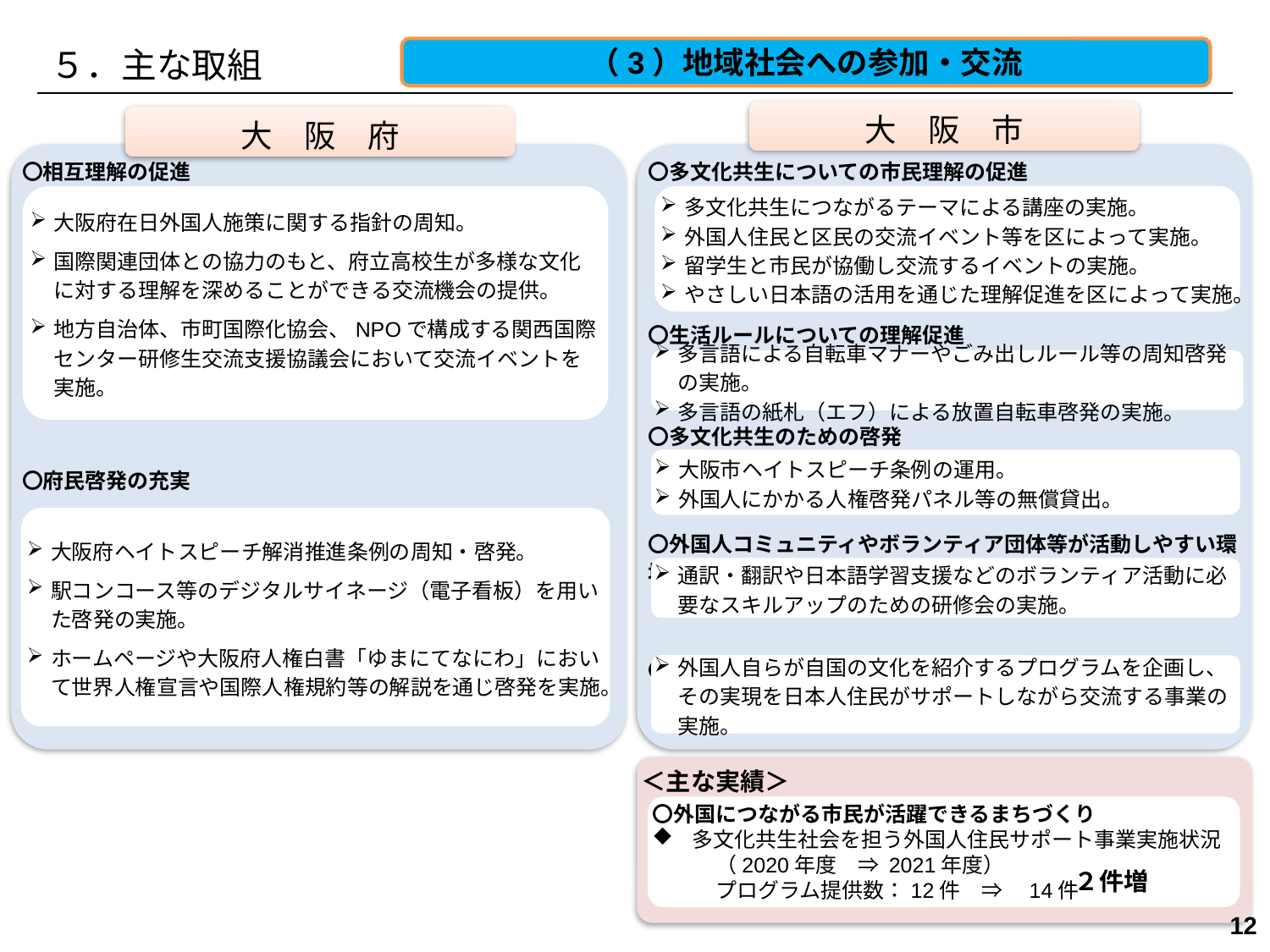

５．主な取組
（3）地域社会への参加・交流
大　阪　市
大　阪　府
〇相互理解の促進

〇府民啓発の充実

〇多文化共生についての市民理解の促進

〇生活ルールについての理解促進

〇多文化共生のための啓発

〇外国人コミュニティやボランティア団体等が活動しやすい環境づくり

〇外国につながる市民が活躍できるまちづくり

大阪府在日外国人施策に関する指針の周知。

国際関連団体との協力のもと、府立高校生が多様な文化に対する理解を深めることができる交流機会の提供。

地方自治体、市町国際化協会、NPOで構成する関西国際センター研修生交流支援協議会において交流イベントを実施。
多文化共生につながるテーマによる講座の実施。
外国人住民と区民の交流イベント等を区によって実施。
留学生と市民が協働し交流するイベントの実施。
やさしい日本語の活用を通じた理解促進を区によって実施。
多言語による自転車マナーやごみ出しルール等の周知啓発の実施。
多言語の紙札（エフ）による放置自転車啓発の実施。
大阪市ヘイトスピーチ条例の運用。
外国人にかかる人権啓発パネル等の無償貸出。
大阪府ヘイトスピーチ解消推進条例の周知・啓発。

駅コンコース等のデジタルサイネージ（電子看板）を用いた啓発の実施。

ホームページや大阪府人権白書「ゆまにてなにわ」において世界人権宣言や国際人権規約等の解説を通じ啓発を実施。
通訳・翻訳や日本語学習支援などのボランティア活動に必要なスキルアップのための研修会の実施。
外国人自らが自国の文化を紹介するプログラムを企画し、その実現を日本人住民がサポートしながら交流する事業の実施。
＜主な実績＞
〇外国につながる市民が活躍できるまちづくり
多文化共生社会を担う外国人住民サポート事業実施状況
　　　（2020年度　⇒ 2021年度）
　　　プログラム提供数：12件　⇒　14件
２件増
12